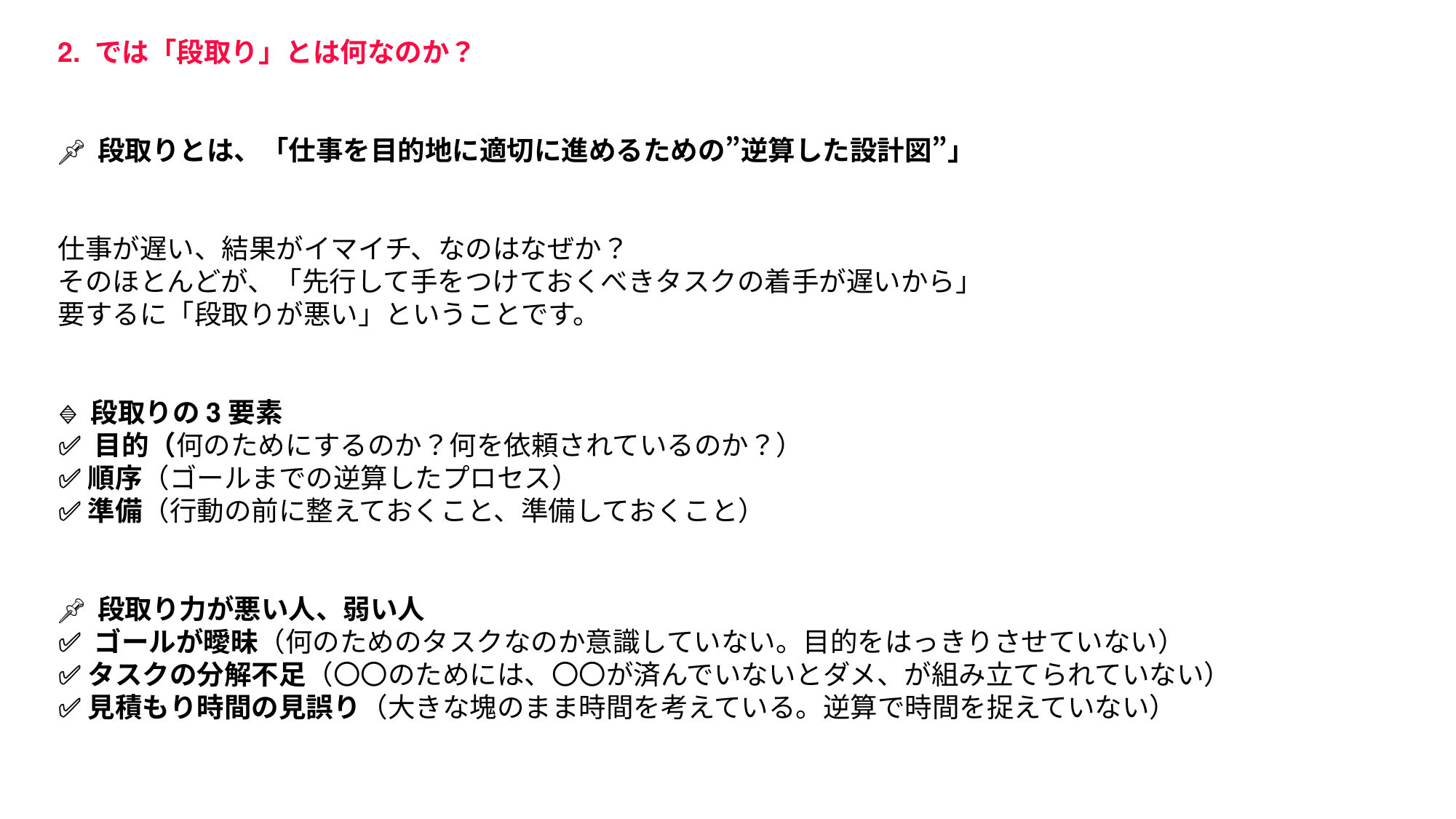

2. では「段取り」とは何なのか？

📌 段取りとは、「仕事を目的地に適切に進めるための”逆算した設計図”」

仕事が遅い、結果がイマイチ、なのはなぜか？
そのほとんどが、「先行して手をつけておくべきタスクの着手が遅いから」
要するに「段取りが悪い」ということです。

🔹 段取りの3要素
✅ 目的（何のためにするのか？何を依頼されているのか？）
✅ 順序（ゴールまでの逆算したプロセス）
✅ 準備（行動の前に整えておくこと、準備しておくこと）

📌 段取り力が悪い人、弱い人
✅ ゴールが曖昧（何のためのタスクなのか意識していない。目的をはっきりさせていない）
✅ タスクの分解不足（〇〇のためには、〇〇が済んでいないとダメ、が組み立てられていない）
✅ 見積もり時間の見誤り（大きな塊のまま時間を考えている。逆算で時間を捉えていない）